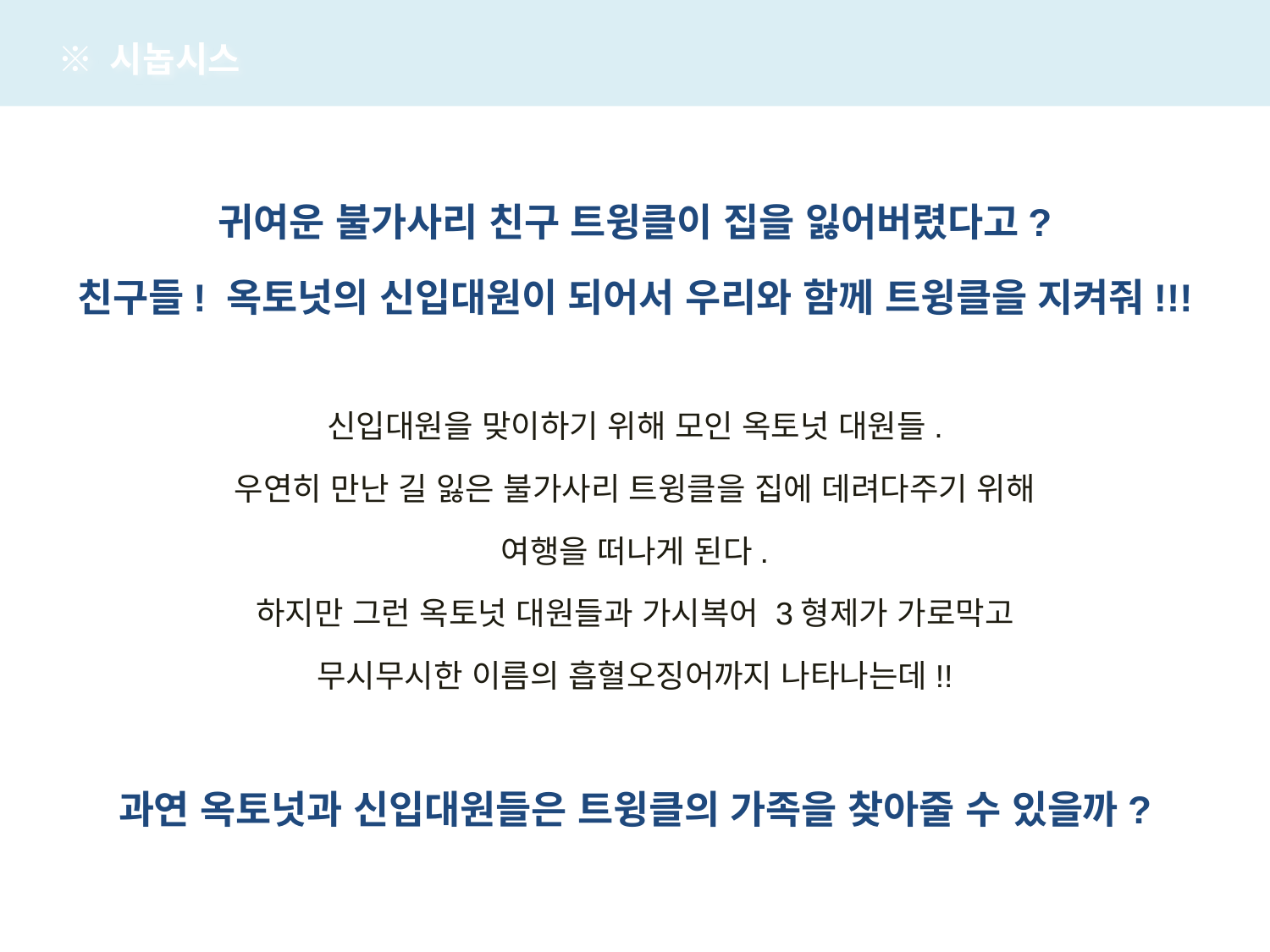

※ 시놉시스
귀여운 불가사리 친구 트윙클이 집을 잃어버렸다고?
친구들! 옥토넛의 신입대원이 되어서 우리와 함께 트윙클을 지켜줘!!!

신입대원을 맞이하기 위해 모인 옥토넛 대원들.
우연히 만난 길 잃은 불가사리 트윙클을 집에 데려다주기 위해
여행을 떠나게 된다.
하지만 그런 옥토넛 대원들과 가시복어 3형제가 가로막고
무시무시한 이름의 흡혈오징어까지 나타나는데!!

과연 옥토넛과 신입대원들은 트윙클의 가족을 찾아줄 수 있을까?